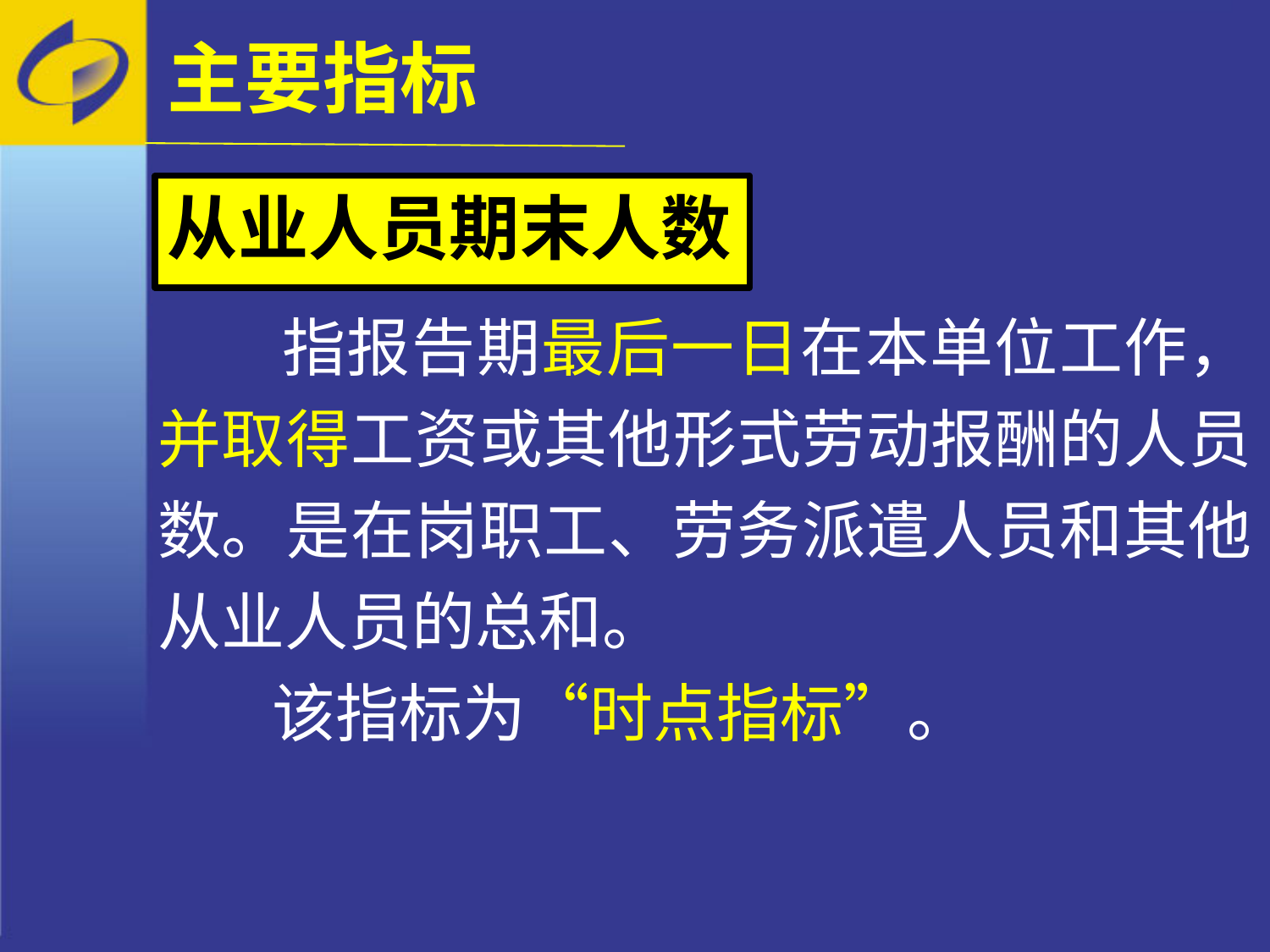

主要指标
从业人员期末人数
       指报告期最后一日在本单位工作，并取得工资或其他形式劳动报酬的人员数。是在岗职工、劳务派遣人员和其他从业人员的总和。
       该指标为“时点指标”。